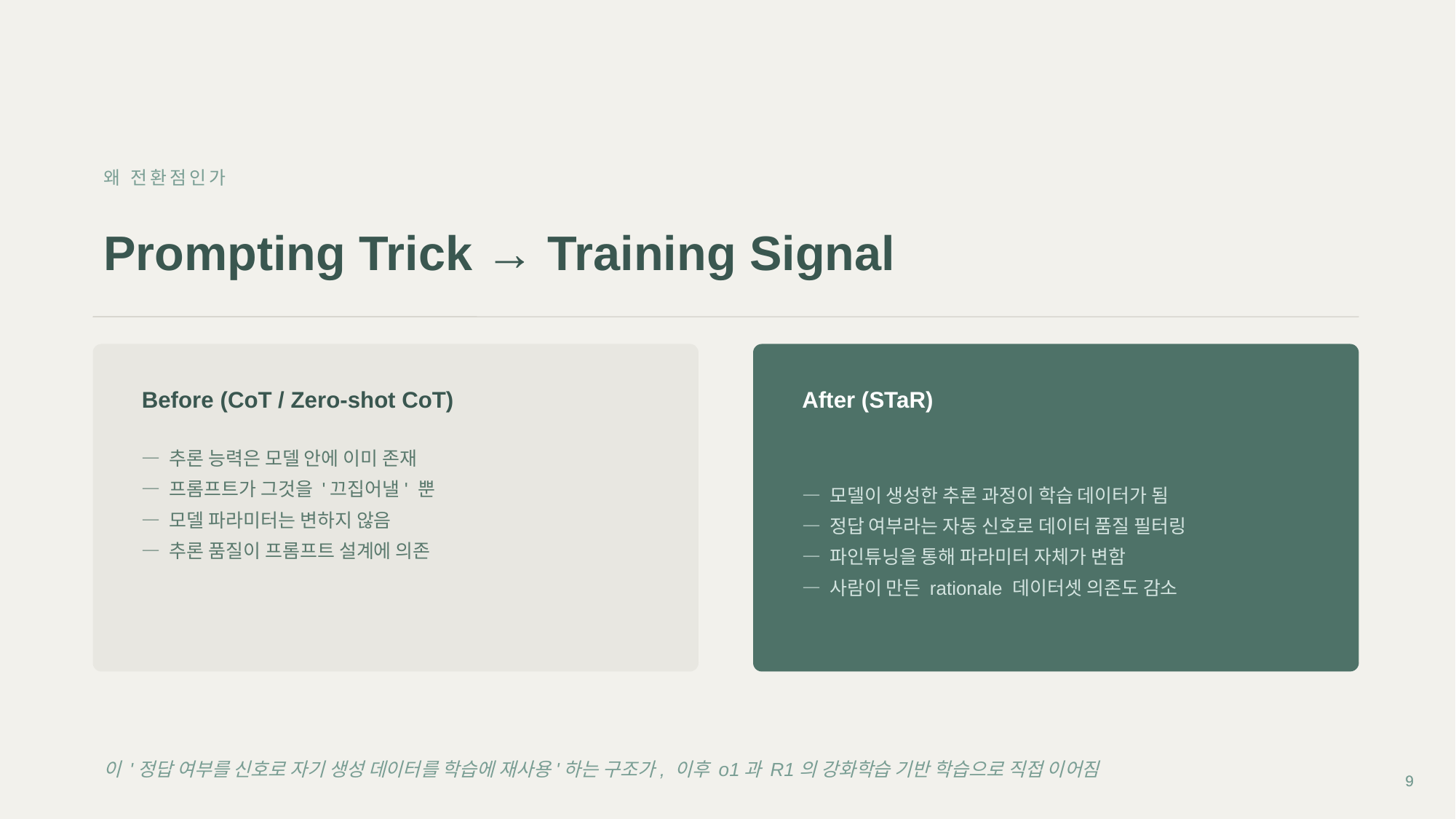

왜 전환점인가
Prompting Trick → Training Signal

Before (CoT / Zero-shot CoT)
After (STaR)
— 추론 능력은 모델 안에 이미 존재
— 프롬프트가 그것을 '끄집어낼' 뿐
— 모델 파라미터는 변하지 않음
— 추론 품질이 프롬프트 설계에 의존
— 모델이 생성한 추론 과정이 학습 데이터가 됨
— 정답 여부라는 자동 신호로 데이터 품질 필터링
— 파인튜닝을 통해 파라미터 자체가 변함
— 사람이 만든 rationale 데이터셋 의존도 감소
이 '정답 여부를 신호로 자기 생성 데이터를 학습에 재사용'하는 구조가, 이후 o1과 R1의 강화학습 기반 학습으로 직접 이어짐
9
9